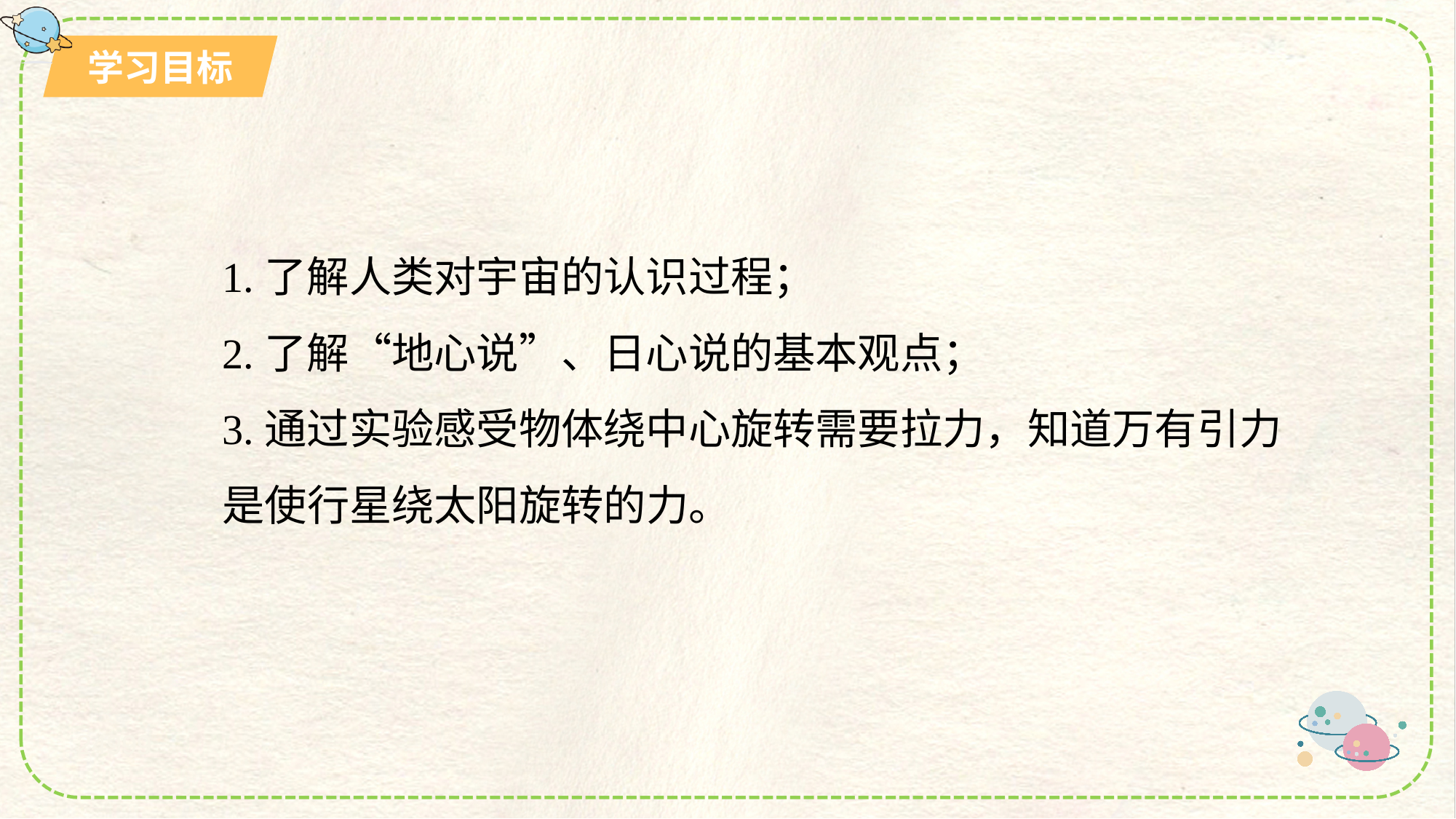

1.了解人类对宇宙的认识过程；
2.了解“地心说”、日心说的基本观点；
3.通过实验感受物体绕中心旋转需要拉力，知道万有引力是使行星绕太阳旋转的力。